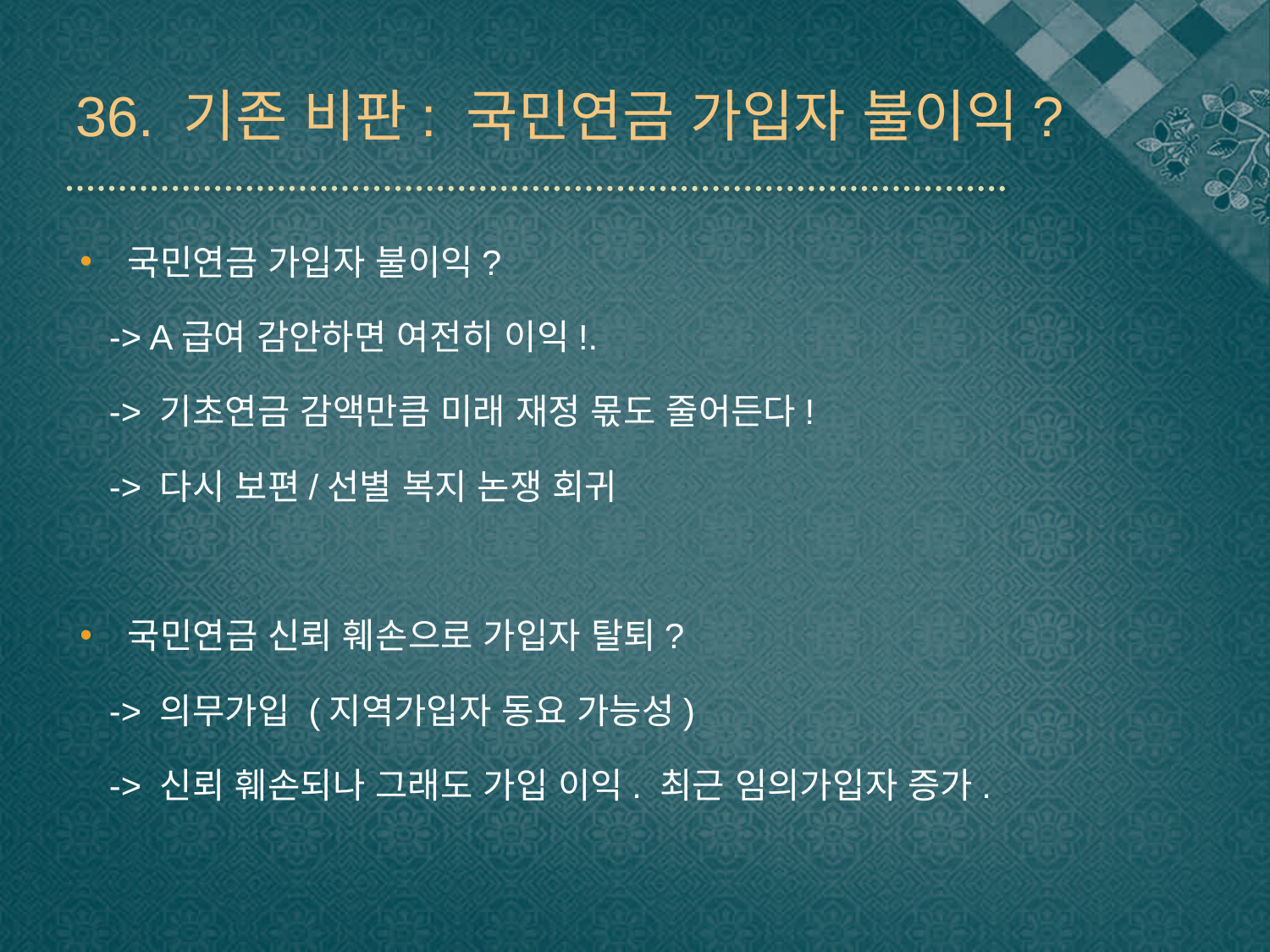

# 36. 기존 비판: 국민연금 가입자 불이익?
국민연금 가입자 불이익?
   -> A급여 감안하면 여전히 이익!.
   -> 기초연금 감액만큼 미래 재정 몫도 줄어든다!
   -> 다시 보편/선별 복지 논쟁 회귀

국민연금 신뢰 훼손으로 가입자 탈퇴?
   -> 의무가입 (지역가입자 동요 가능성)
   -> 신뢰 훼손되나 그래도 가입 이익. 최근 임의가입자 증가.